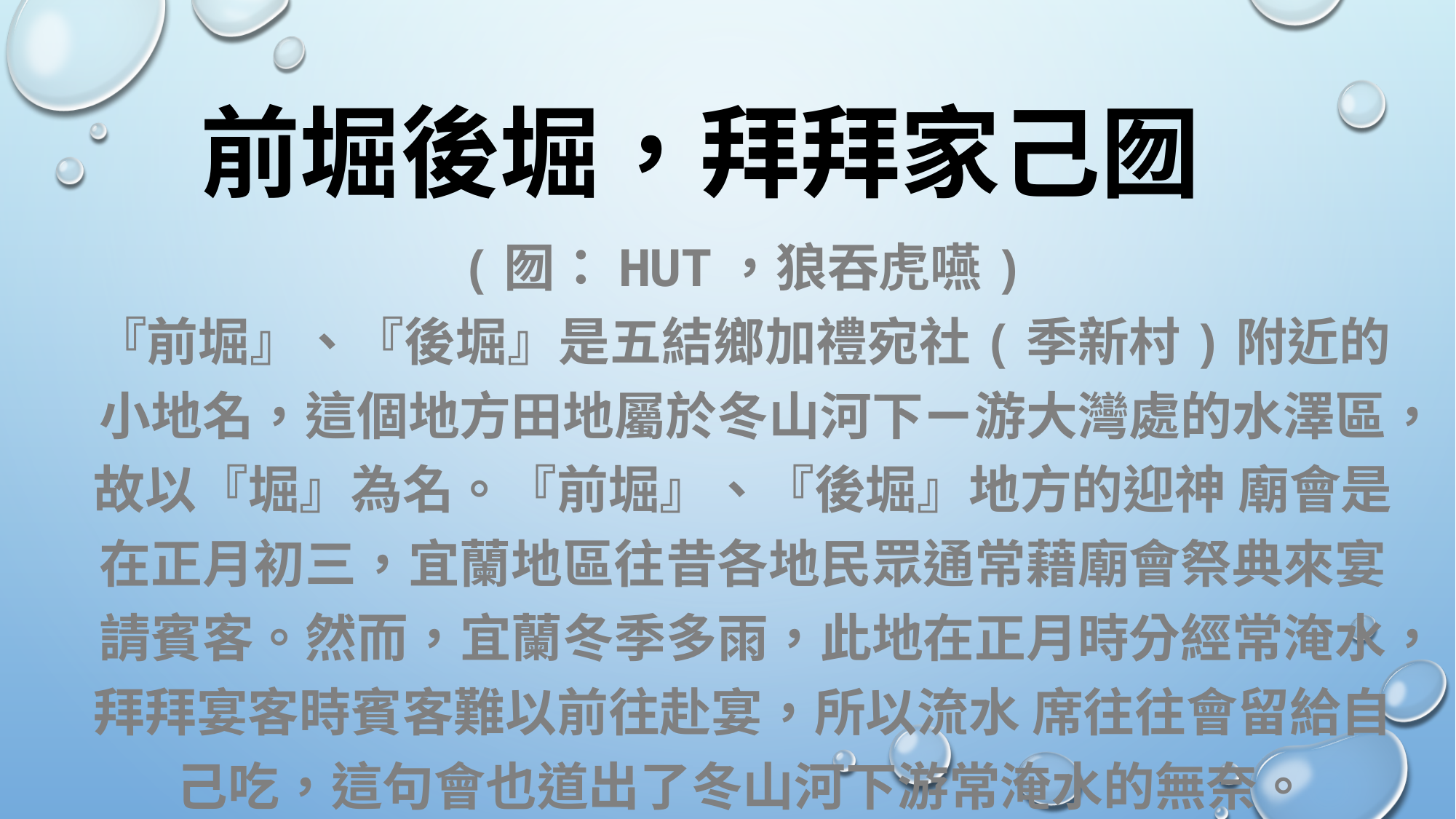

# 前堀後堀，拜拜家己囫
(囫：hut，狼吞虎嚥)
『前堀』、『後堀』是五結鄉加禮宛社(季新村)附近的小地名，這個地方田地屬於冬山河下ㄧ游大灣處的水澤區，故以『堀』為名。『前堀』、『後堀』地方的迎神 廟會是在正月初三，宜蘭地區往昔各地民眾通常藉廟會祭典來宴請賓客。然而，宜蘭冬季多雨，此地在正月時分經常淹水，拜拜宴客時賓客難以前往赴宴，所以流水 席往往會留給自己吃，這句會也道出了冬山河下游常淹水的無奈。